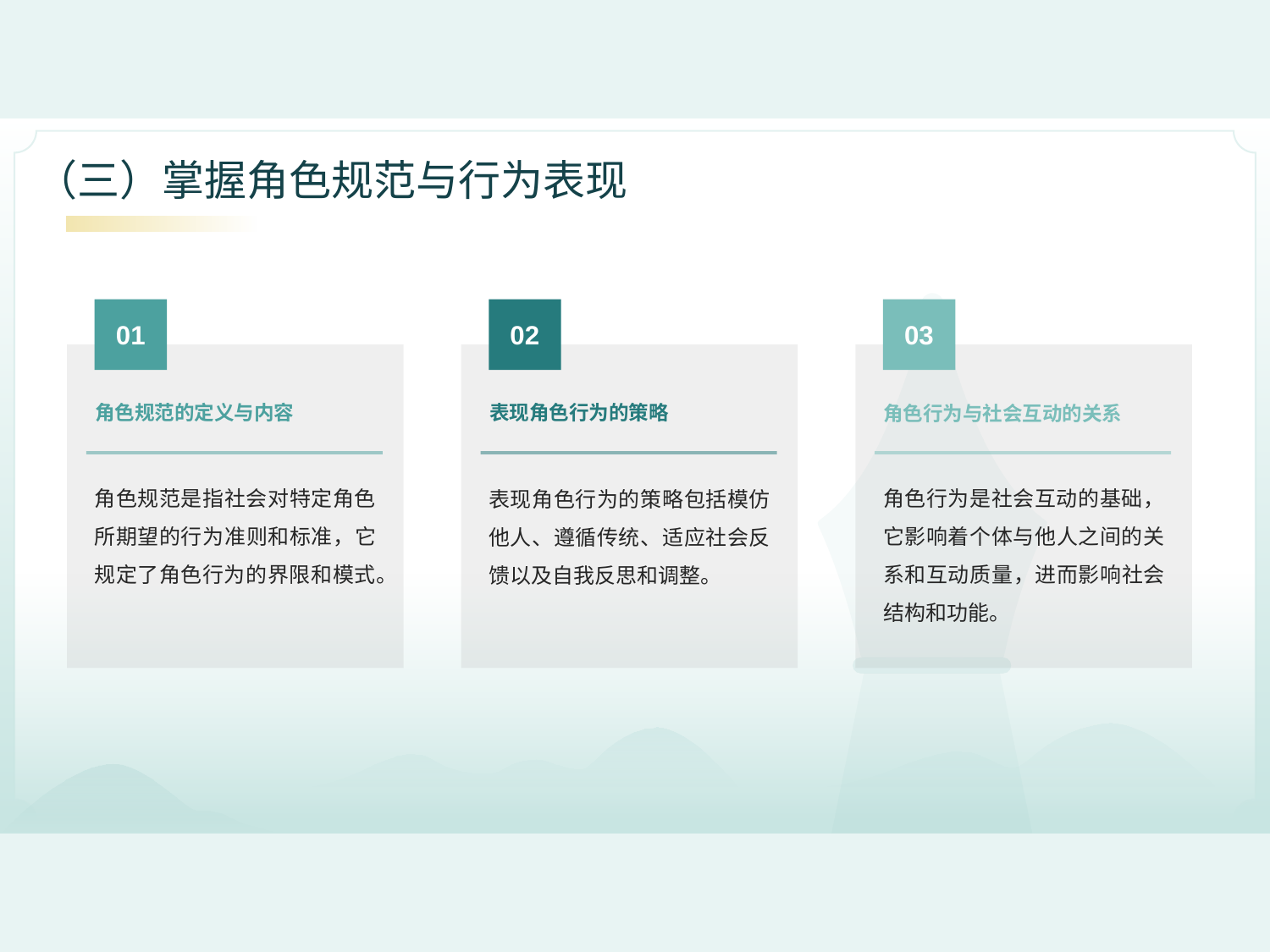

（三）掌握角色规范与行为表现
01
02
03

角色规范的定义与内容
表现角色行为的策略
角色行为与社会互动的关系
角色规范是指社会对特定角色所期望的行为准则和标准，它规定了角色行为的界限和模式。
角色行为是社会互动的基础，它影响着个体与他人之间的关系和互动质量，进而影响社会结构和功能。
表现角色行为的策略包括模仿他人、遵循传统、适应社会反馈以及自我反思和调整。